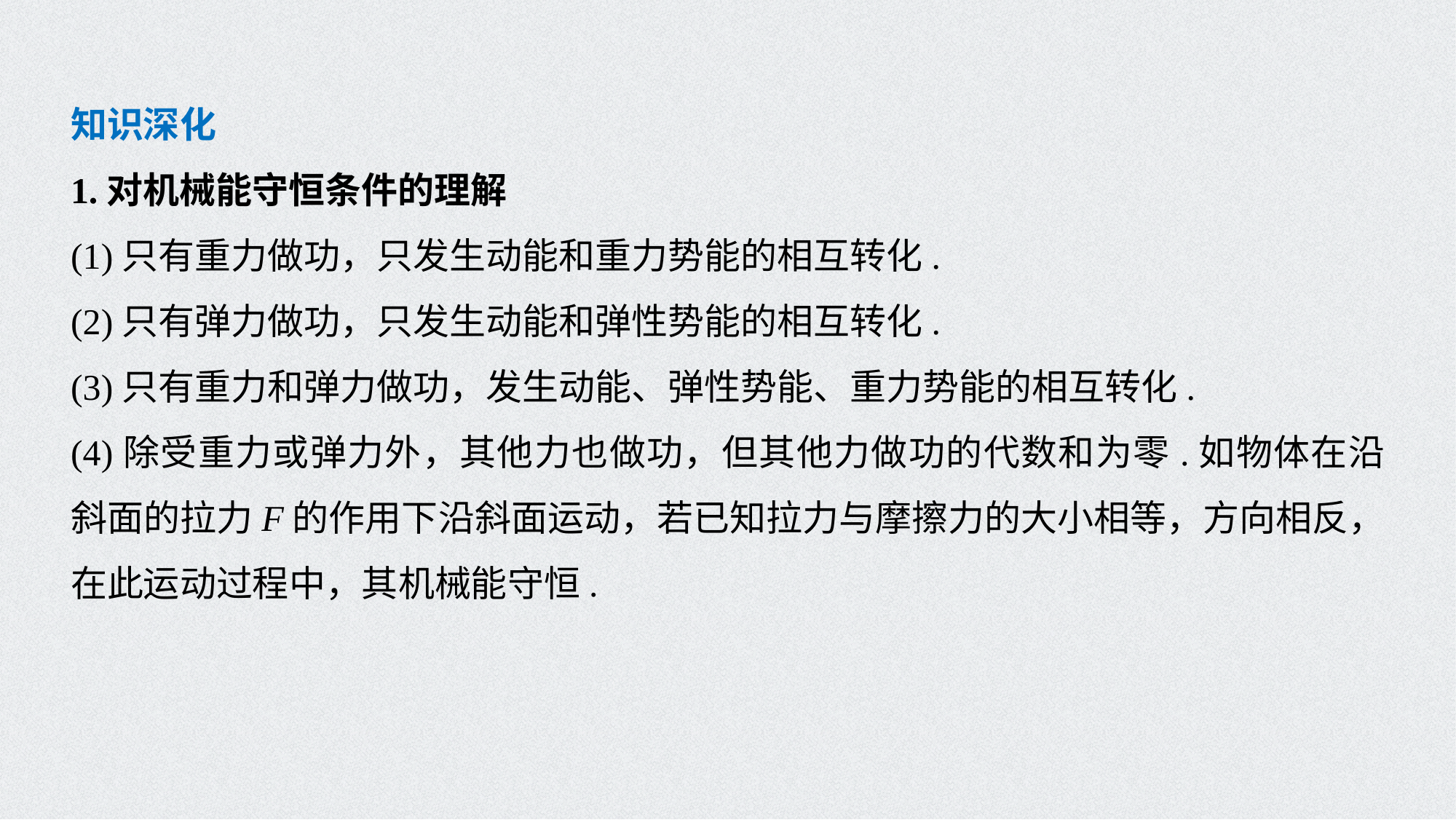

知识深化
1.对机械能守恒条件的理解
(1)只有重力做功，只发生动能和重力势能的相互转化.
(2)只有弹力做功，只发生动能和弹性势能的相互转化.
(3)只有重力和弹力做功，发生动能、弹性势能、重力势能的相互转化.
(4)除受重力或弹力外，其他力也做功，但其他力做功的代数和为零.如物体在沿斜面的拉力F的作用下沿斜面运动，若已知拉力与摩擦力的大小相等，方向相反，在此运动过程中，其机械能守恒.